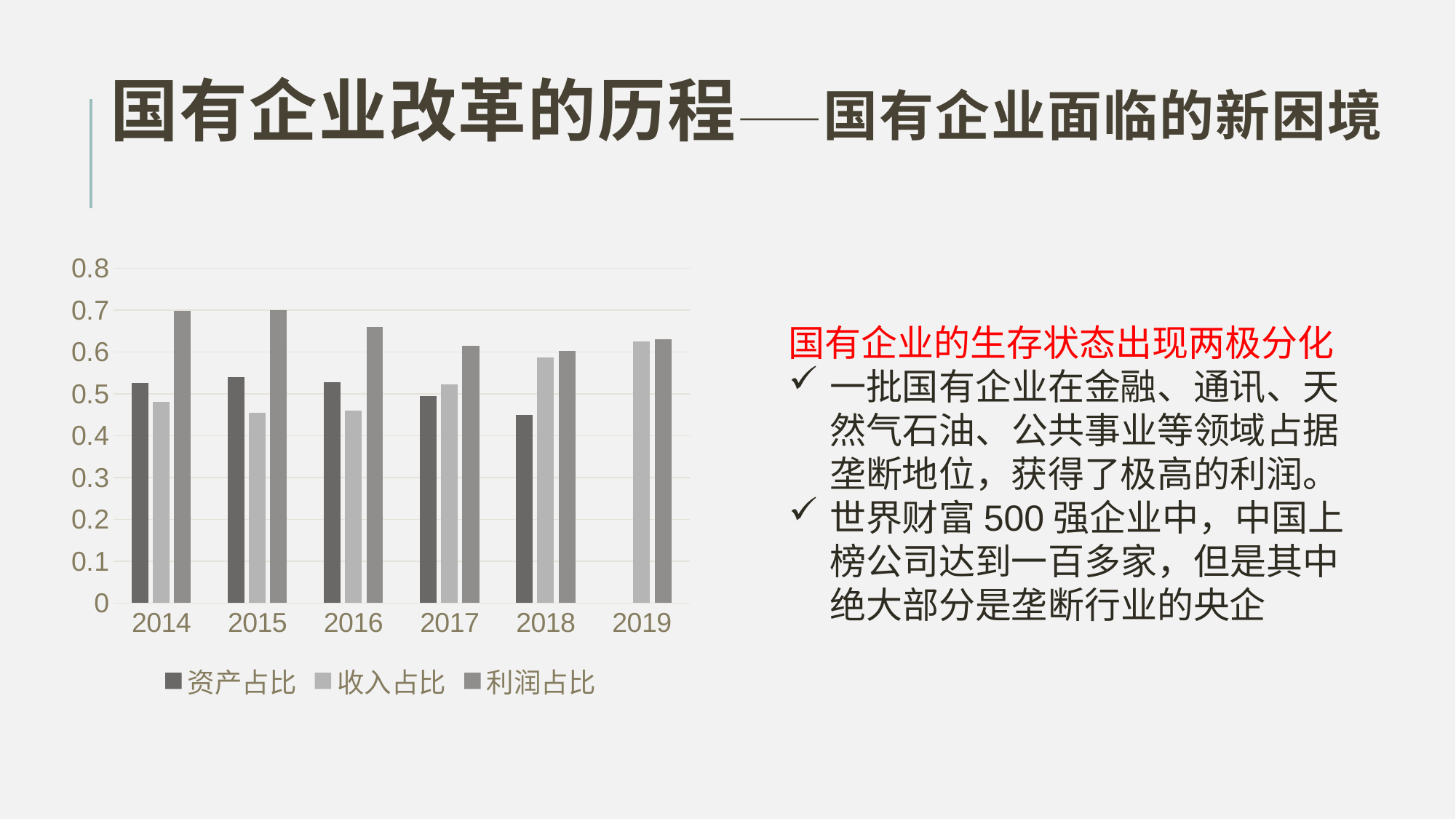

# 国有企业改革的历程——国有企业面临的新困境

### Chart

| Category | 资产占比 | 收入占比 | 利润占比 |
|---|---|---|---|
| 2014.0 | 0.525949862906385 | 0.4806 | 0.69758064516129 |
| 2015.0 | 0.538964851941951 | 0.4547 | 0.7 |
| 2016.0 | 0.527482538718494 | 0.459 | 0.65948275862069 |
| 2017.0 | 0.49522114560675 | 0.522 | 0.613793103448276 |
| 2018.0 | 0.449454545454546 | 0.5875 | 0.601769911504425 |
| 2019.0 | None | 0.6255 | 0.630555555555556 |
国有企业的生存状态出现两极分化
一批国有企业在金融、通讯、天然气石油、公共事业等领域占据垄断地位，获得了极高的利润。
世界财富500强企业中，中国上榜公司达到一百多家，但是其中绝大部分是垄断行业的央企